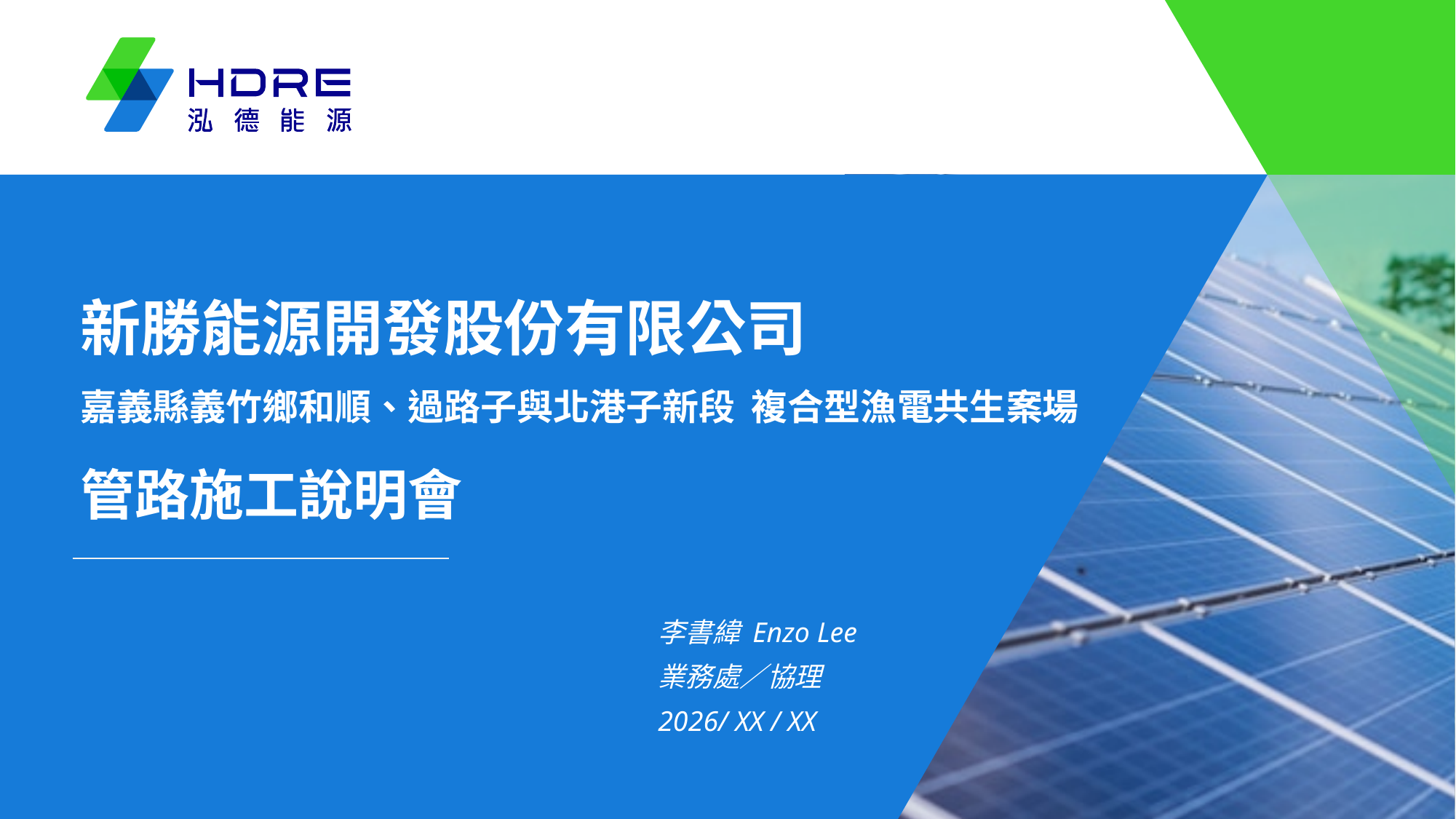

新勝能源開發股份有限公司
嘉義縣義竹鄉和順、過路子與北港子新段  複合型漁電共生案場  管路施工說明會
李書緯 Enzo Lee
業務處／協理
2026/ XX / XX